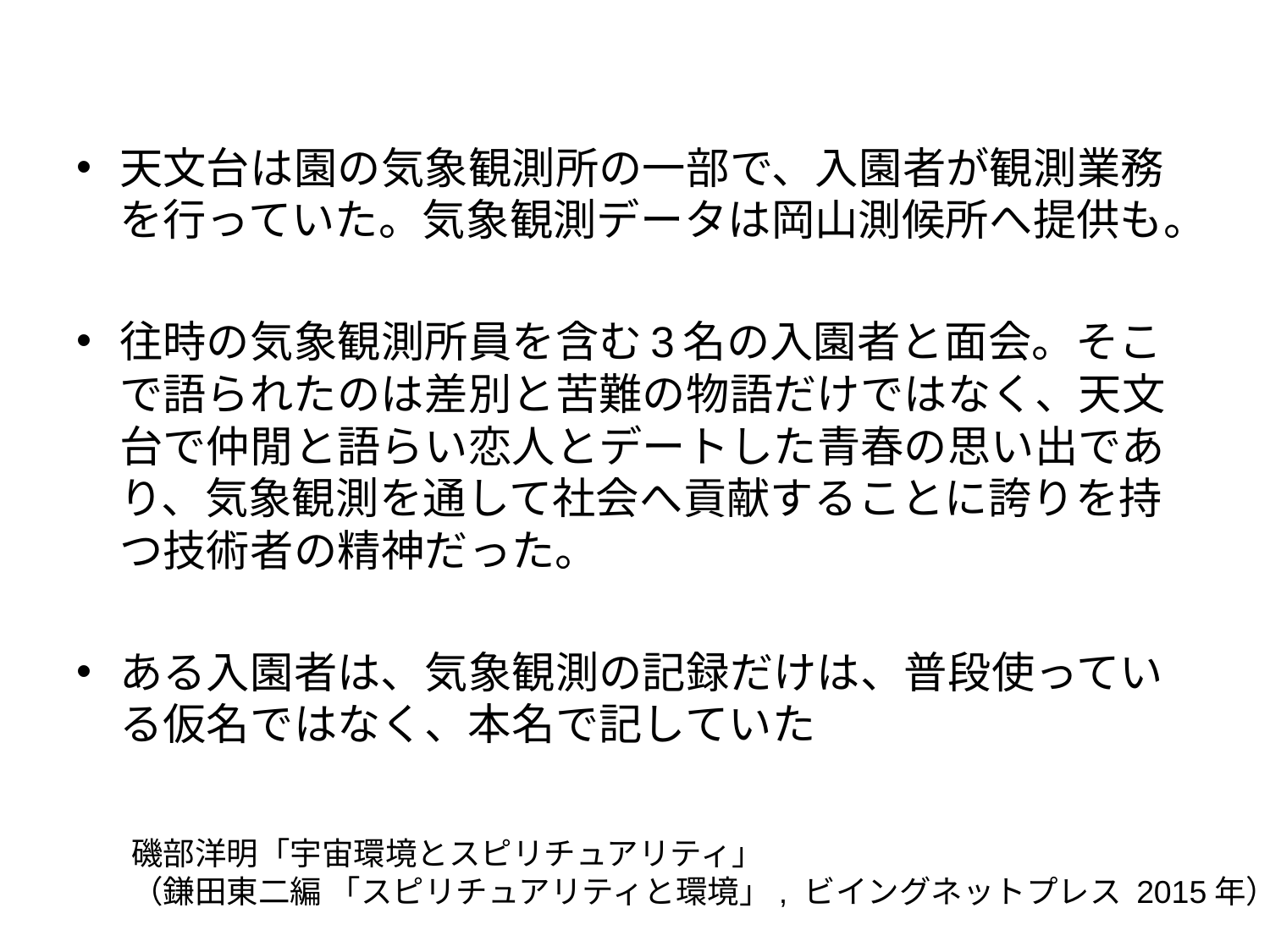

#
天文台は園の気象観測所の一部で、入園者が観測業務を行っていた。気象観測データは岡山測候所へ提供も。

往時の気象観測所員を含む3名の入園者と面会。そこで語られたのは差別と苦難の物語だけではなく、天文台で仲閒と語らい恋人とデートした青春の思い出であり、気象観測を通して社会へ貢献することに誇りを持つ技術者の精神だった。

ある入園者は、気象観測の記録だけは、普段使っている仮名ではなく、本名で記していた
磯部洋明「宇宙環境とスピリチュアリティ」
（鎌田東二編 「スピリチュアリティと環境」, ビイングネットプレス 2015年）